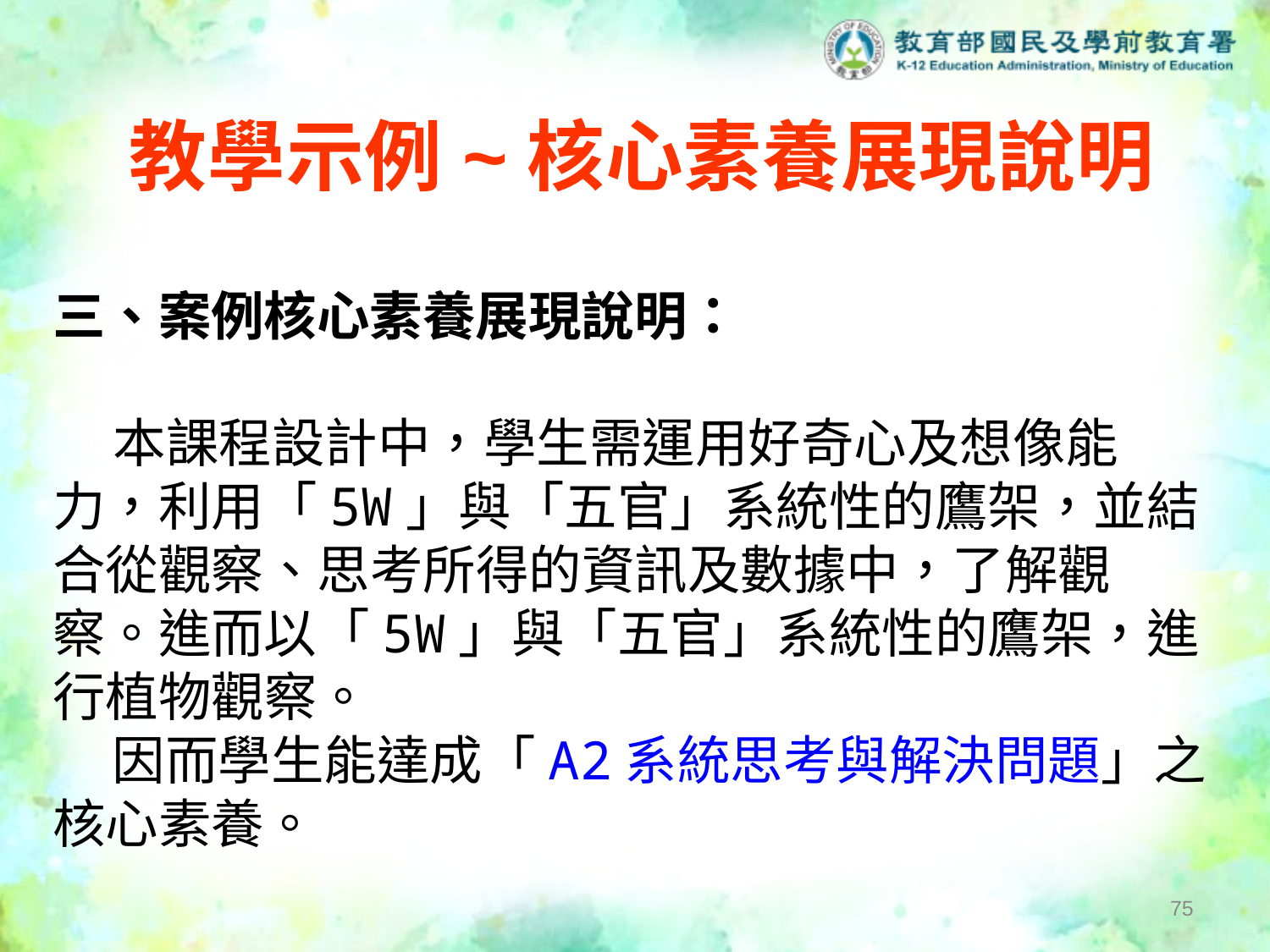

# 教學示例~核心素養展現說明
三、案例核心素養展現說明：
    本課程設計中，學生需運用好奇心及想像能力，利用「5W」與「五官」系統性的鷹架，並結合從觀察、思考所得的資訊及數據中，了解觀察。進而以「5W」與「五官」系統性的鷹架，進行植物觀察。
    因而學生能達成「A2系統思考與解決問題」之核心素養。
75